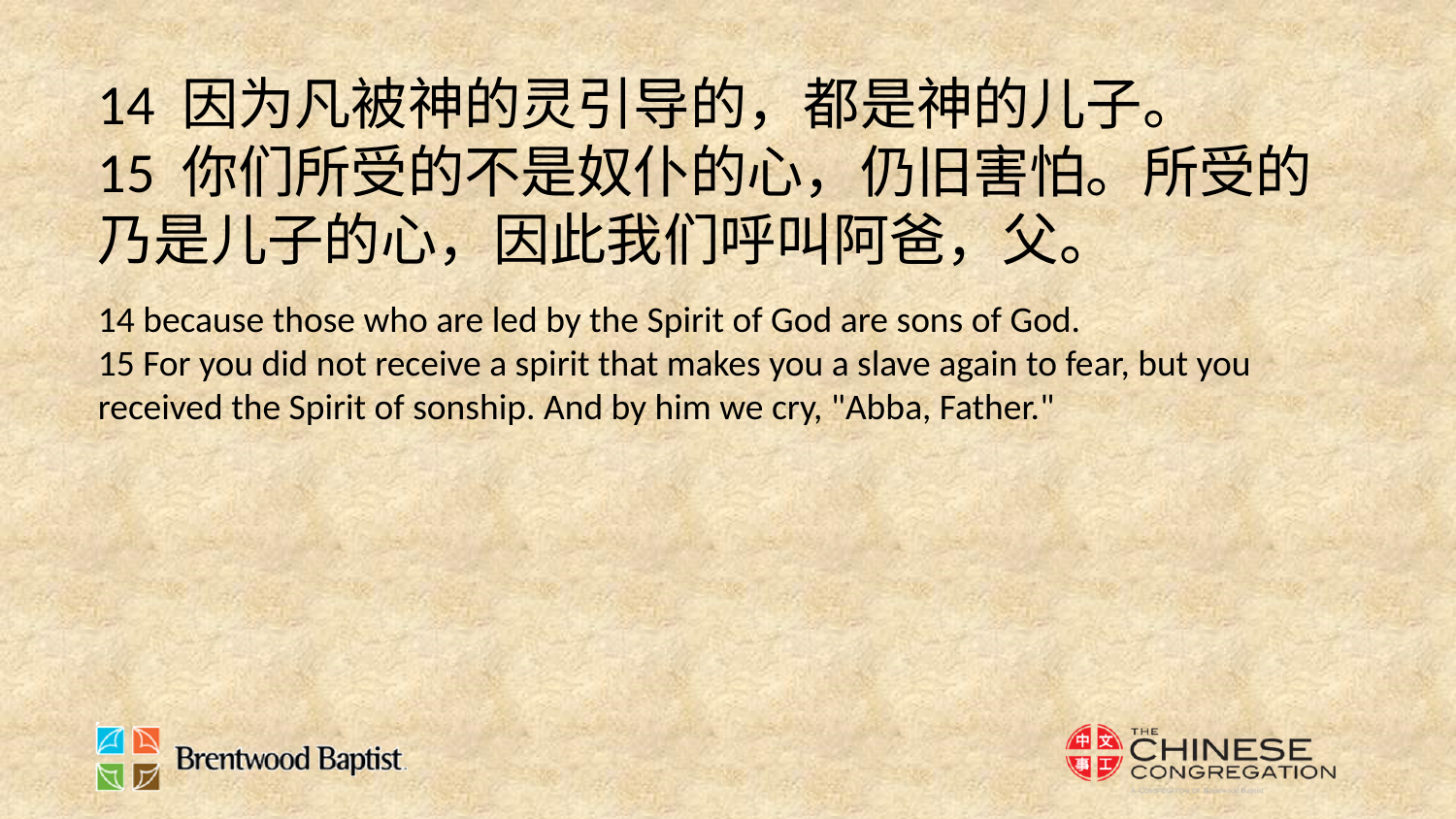

14 因为凡被神的灵引导的，都是神的儿子。
15 你们所受的不是奴仆的心，仍旧害怕。所受的乃是儿子的心，因此我们呼叫阿爸，父。

14 because those who are led by the Spirit of God are sons of God.
15 For you did not receive a spirit that makes you a slave again to fear, but you received the Spirit of sonship. And by him we cry, "Abba, Father."